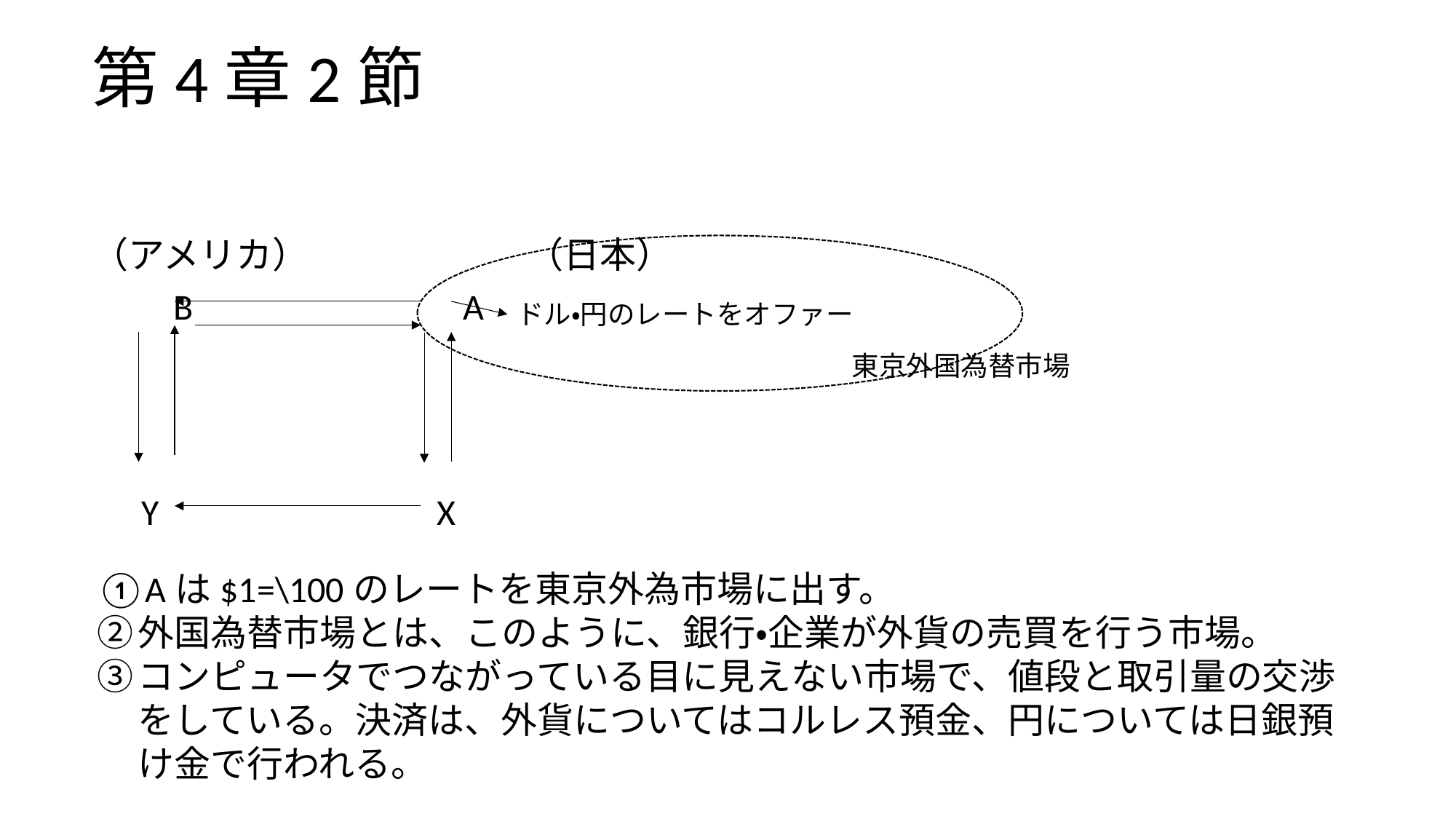

# 第4章2節

（アメリカ）　　　　　　（日本）
　　B                                 A

      Y                                  X

ドル・円のレートをオファー
東京外国為替市場
Aは$1=\100のレートを東京外為市場に出す。
外国為替市場とは、このように、銀行・企業が外貨の売買を行う市場。
コンピュータでつながっている目に見えない市場で、値段と取引量の交渉をしている。決済は、外貨についてはコルレス預金、円については日銀預け金で行われる。